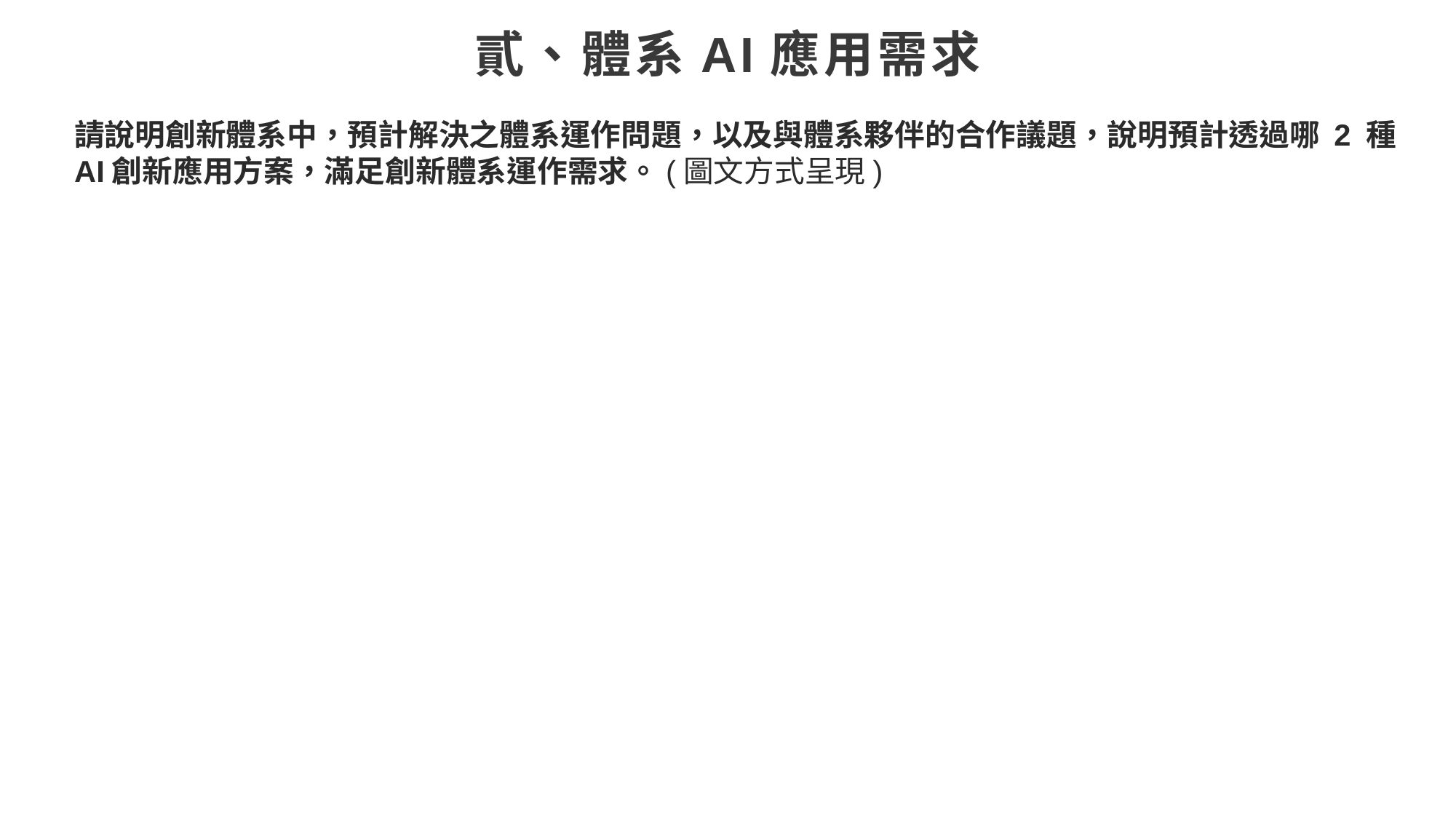

# 貳、體系AI應用需求
請說明創新體系中，預計解決之體系運作問題，以及與體系夥伴的合作議題，說明預計透過哪 2 種AI創新應用方案，滿足創新體系運作需求。(圖文方式呈現)